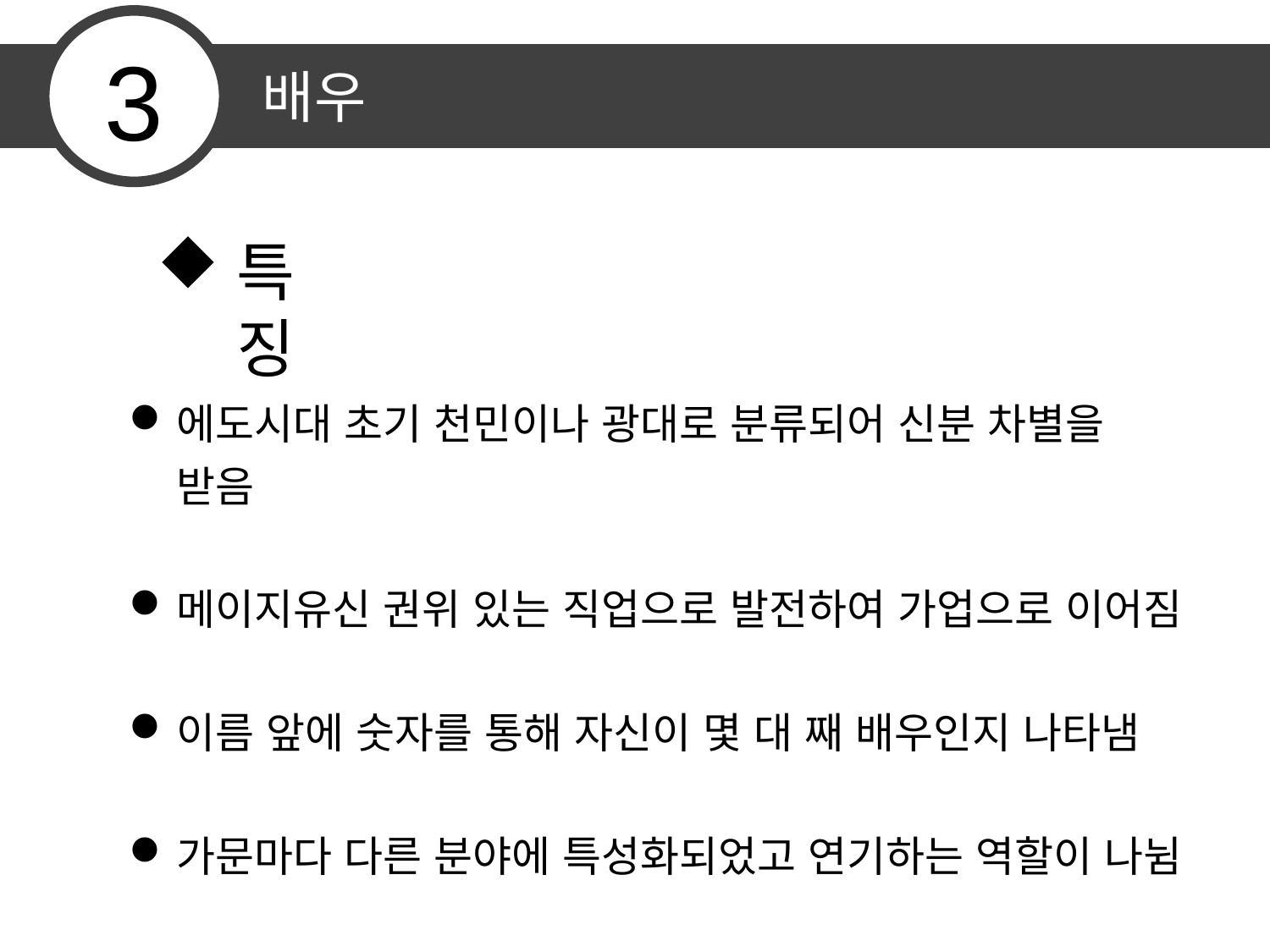

3

배우
특징
에도시대 초기 천민이나 광대로 분류되어 신분 차별을 받음

메이지유신 권위 있는 직업으로 발전하여 가업으로 이어짐

이름 앞에 숫자를 통해 자신이 몇 대 째 배우인지 나타냄

가문마다 다른 분야에 특성화되었고 연기하는 역할이 나뉨